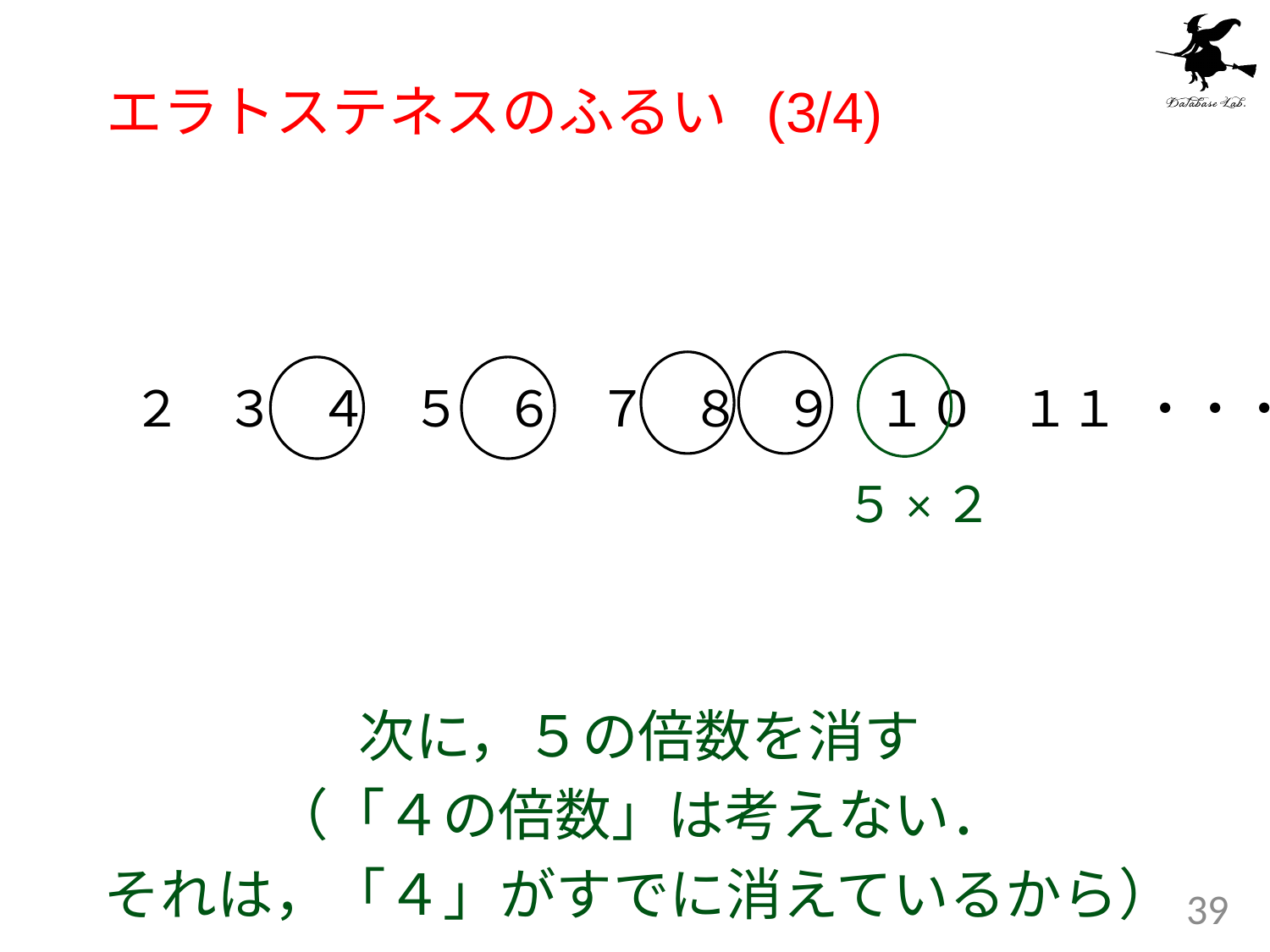

# エラトステネスのふるい  (3/4)

２    ３    ４    ５    ６    ７    ８    ９    １０    １１  ・・・
５×２
次に，５の倍数を消す
（「４の倍数」は考えない．
それは，「４」がすでに消えているから）
39